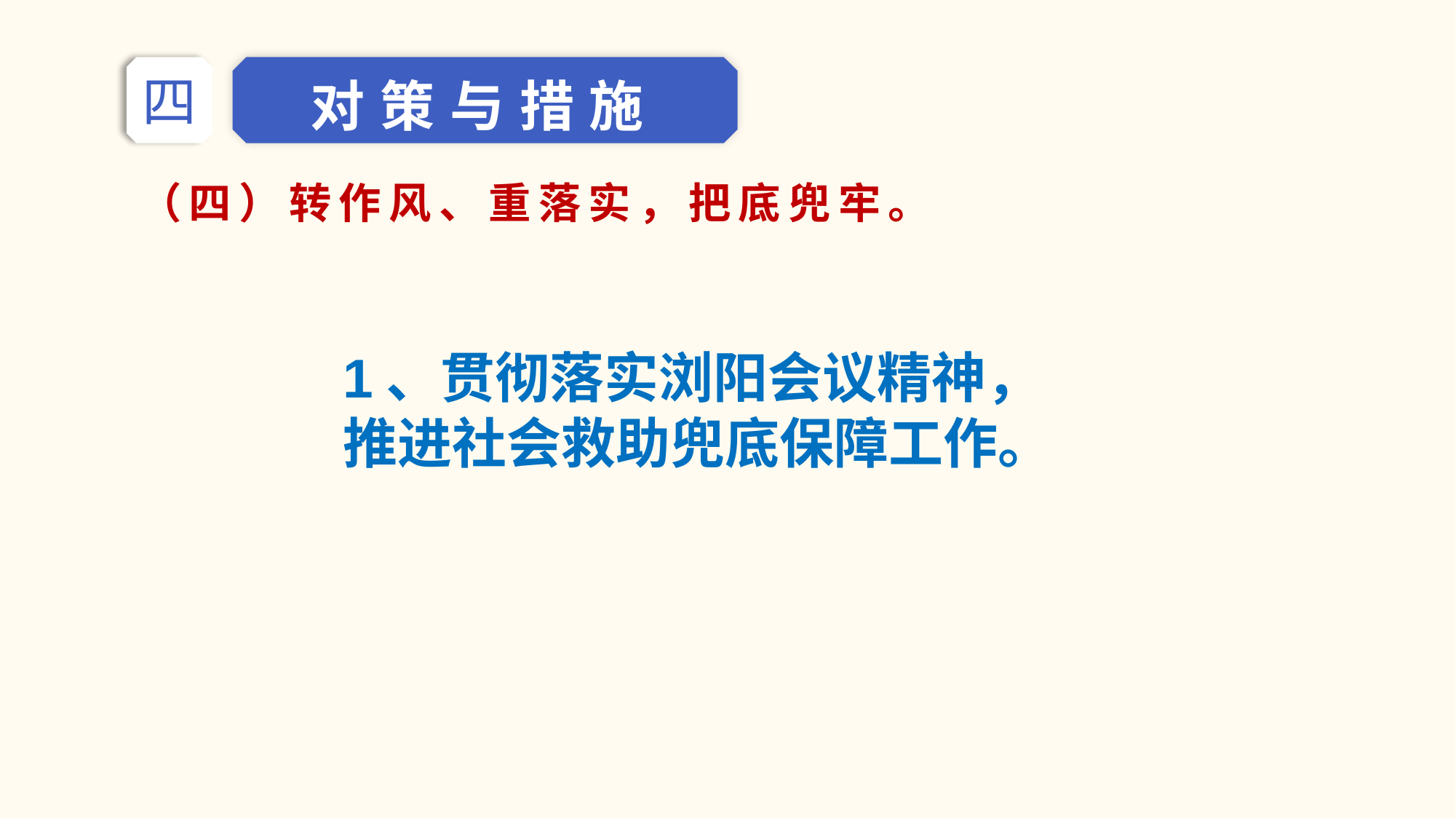

对策与措施

四
（四）转作风、重落实，把底兜牢。
1、贯彻落实浏阳会议精神，
推进社会救助兜底保障工作。